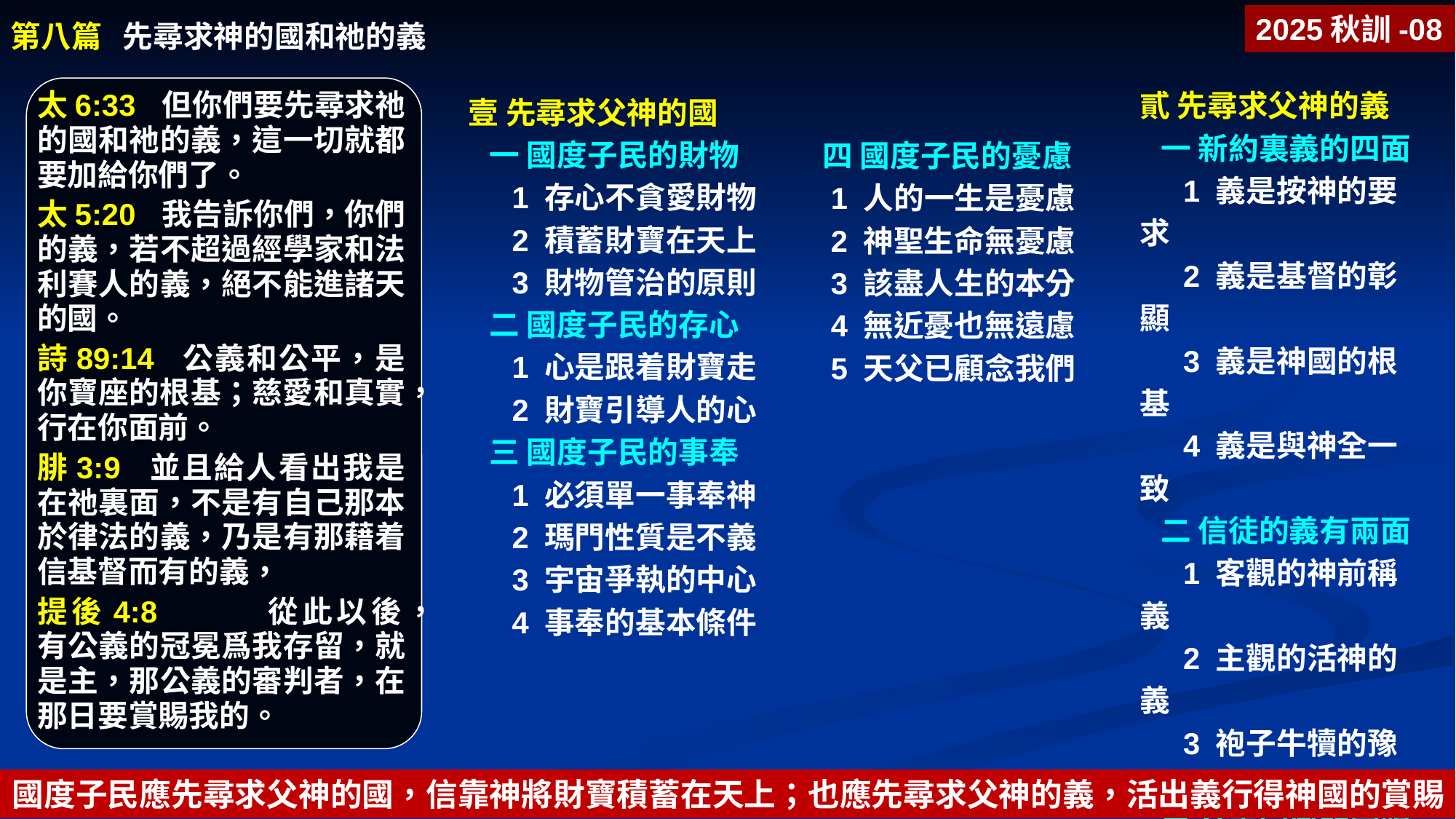

第八篇   先尋求神的國和祂的義
2025秋訓-08
貳 先尋求父神的義
一 新約裏義的四面
1 義是按神的要求
2 義是基督的彰顯
3 義是神國的根基
4 義是與神全一致
二 信徒的義有兩面
1 客觀的神前稱義
2 主觀的活神的義
3 袍子牛犢的豫表
三 公義冠冕的賞賜
1 得勝聖徒的獎賞
2 本於義並藉着行
3 照神公義的獎賞

太6:33	 但你們要先尋求祂的國和祂的義，這一切就都要加給你們了。
太5:20	 我告訴你們，你們的義，若不超過經學家和法利賽人的義，絕不能進諸天的國。
詩89:14  公義和公平，是你寶座的根基；慈愛和真實，行在你面前。
腓3:9	並且給人看出我是在祂裏面，不是有自己那本於律法的義，乃是有那藉着信基督而有的義，
提後4:8	從此以後，有公義的冠冕爲我存留，就是主，那公義的審判者，在那日要賞賜我的。
壹 先尋求父神的國
一 國度子民的財物
1 存心不貪愛財物
2 積蓄財寶在天上
3 財物管治的原則
二 國度子民的存心
1 心是跟着財寶走
2 財寶引導人的心
三 國度子民的事奉
1 必須單一事奉神
2 瑪門性質是不義
3 宇宙爭執的中心
4 事奉的基本條件

 四 國度子民的憂慮
1 人的一生是憂慮
2 神聖生命無憂慮
3 該盡人生的本分
4 無近憂也無遠慮
5 天父已顧念我們

國度子民應先尋求父神的國，信靠神將財寶積蓄在天上；也應先尋求父神的義，活出義行得神國的賞賜。